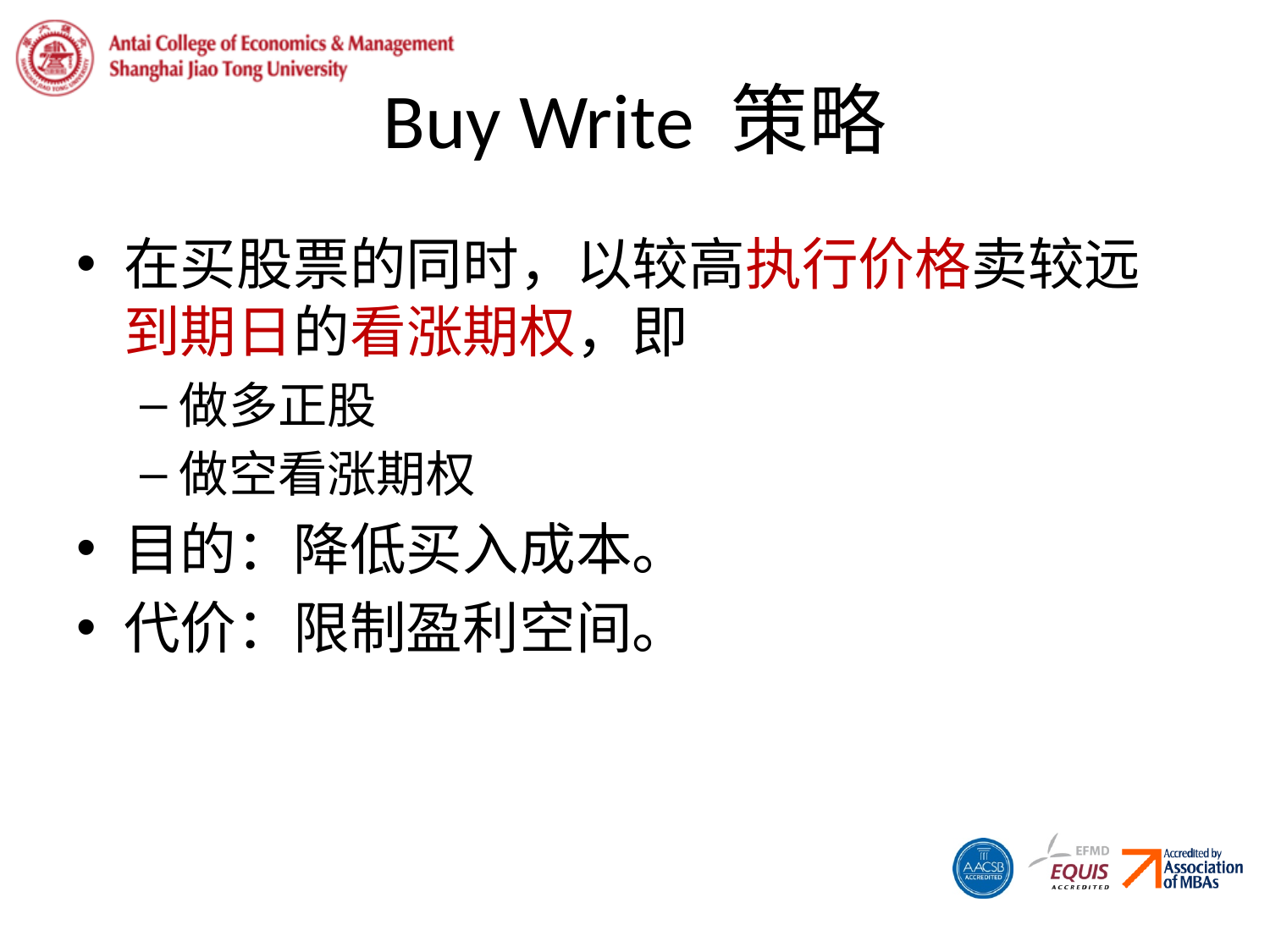

# Buy Write 策略
在买股票的同时，以较高执行价格卖较远到期日的看涨期权，即
做多正股
做空看涨期权
目的：降低买入成本。
代价：限制盈利空间。